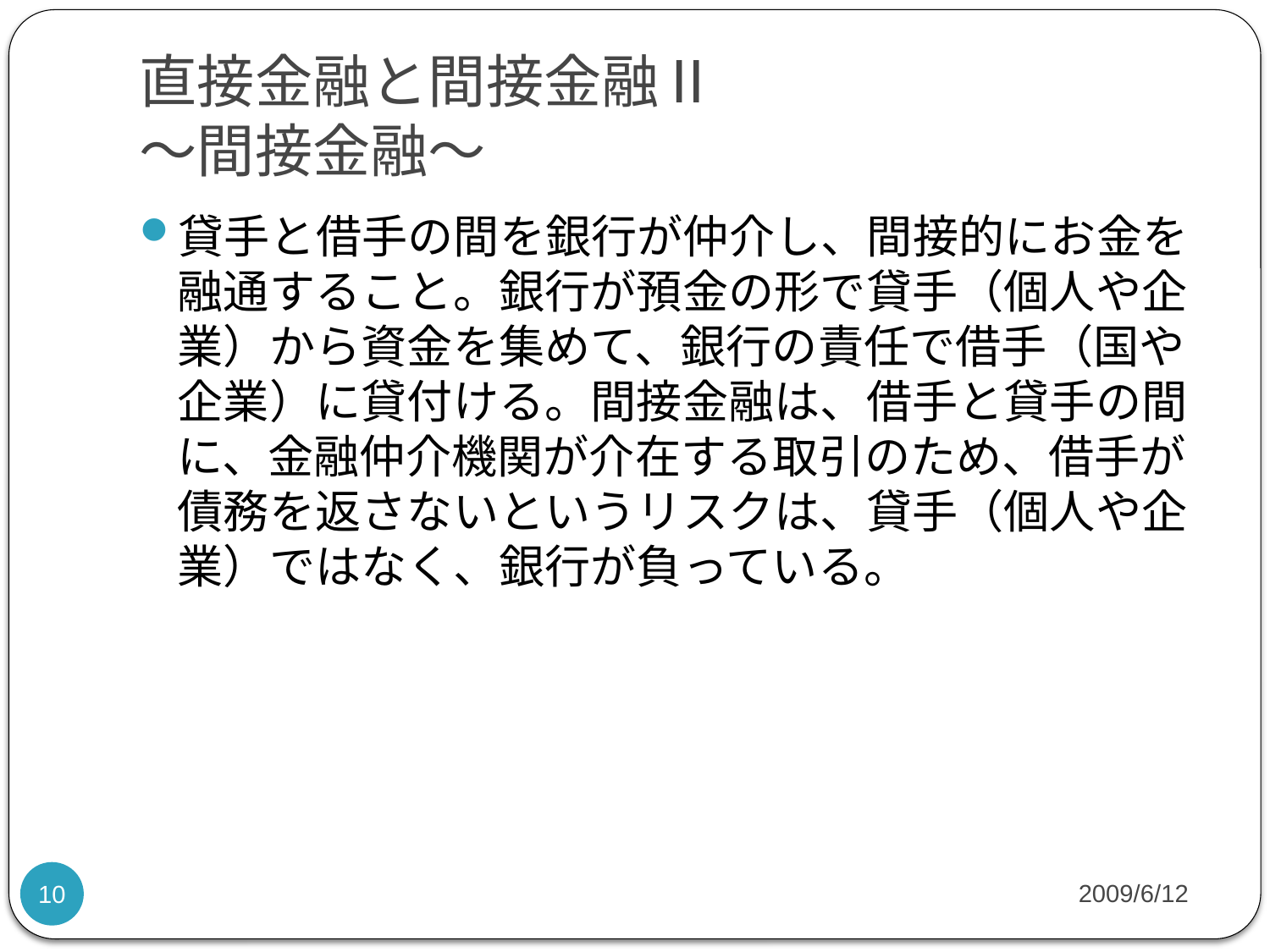

# 直接金融と間接金融Ⅱ ～間接金融～
貸手と借手の間を銀行が仲介し、間接的にお金を融通すること。銀行が預金の形で貸手（個人や企業）から資金を集めて、銀行の責任で借手（国や企業）に貸付ける。間接金融は、借手と貸手の間に、金融仲介機関が介在する取引のため、借手が債務を返さないというリスクは、貸手（個人や企業）ではなく、銀行が負っている。

2009/6/12
10